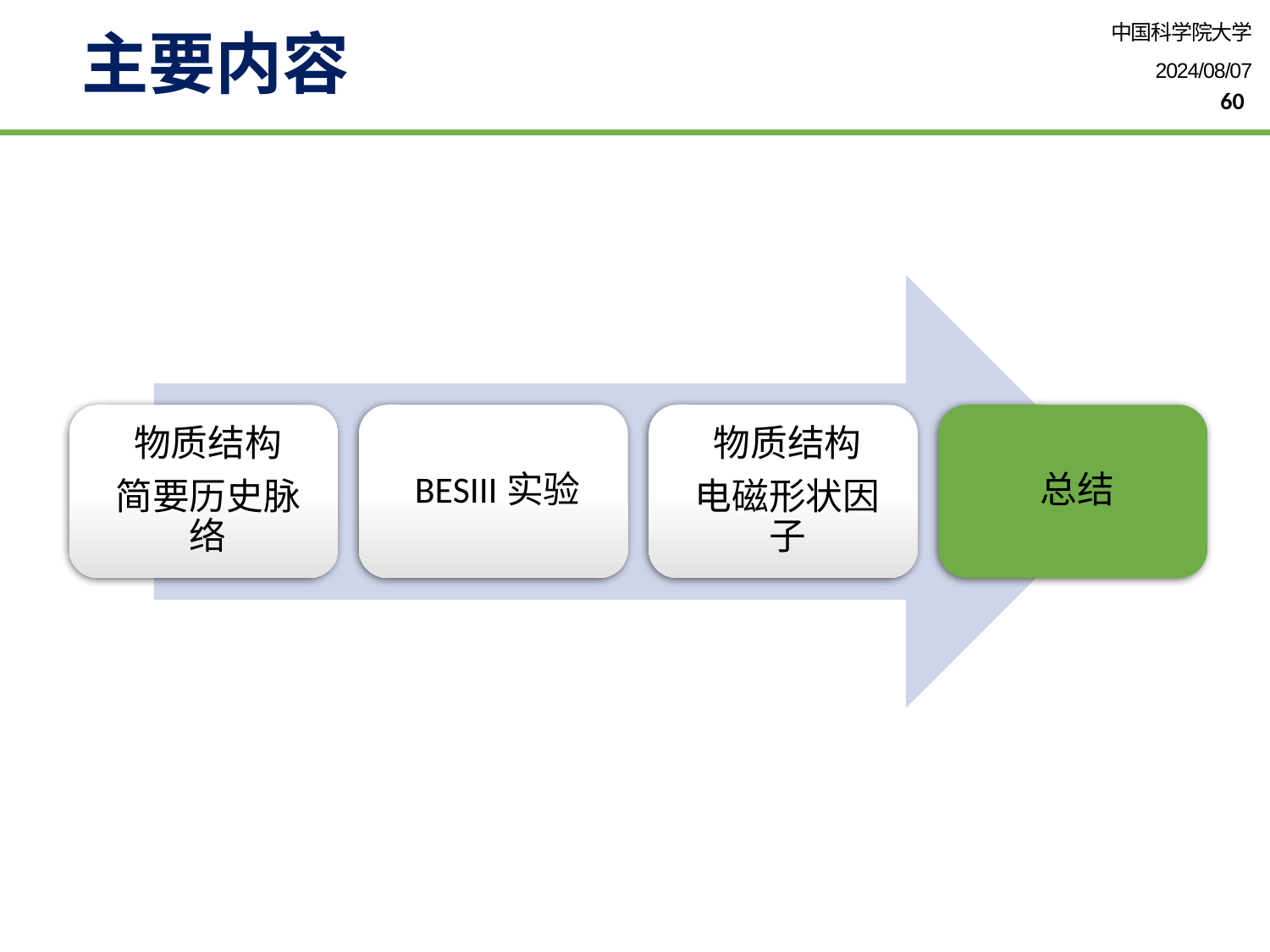

# 主要内容
物质结构
简要历史脉络
BESIII实验
物质结构
电磁形状因子
总结